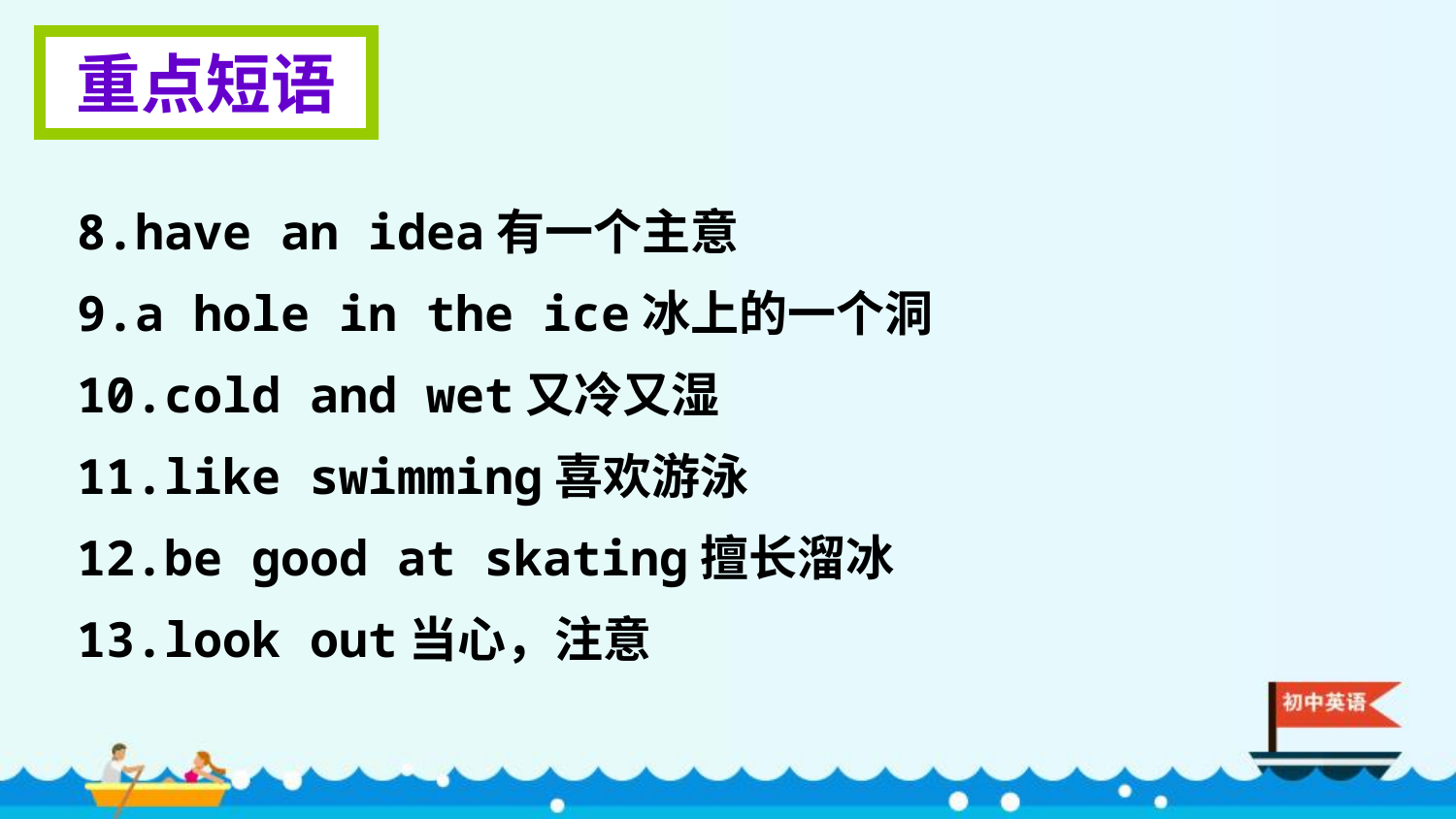

重点短语
8.have an idea有一个主意
9.a hole in the ice冰上的一个洞
10.cold and wet又冷又湿
11.like swimming喜欢游泳
12.be good at skating擅长溜冰
13.look out当心，注意